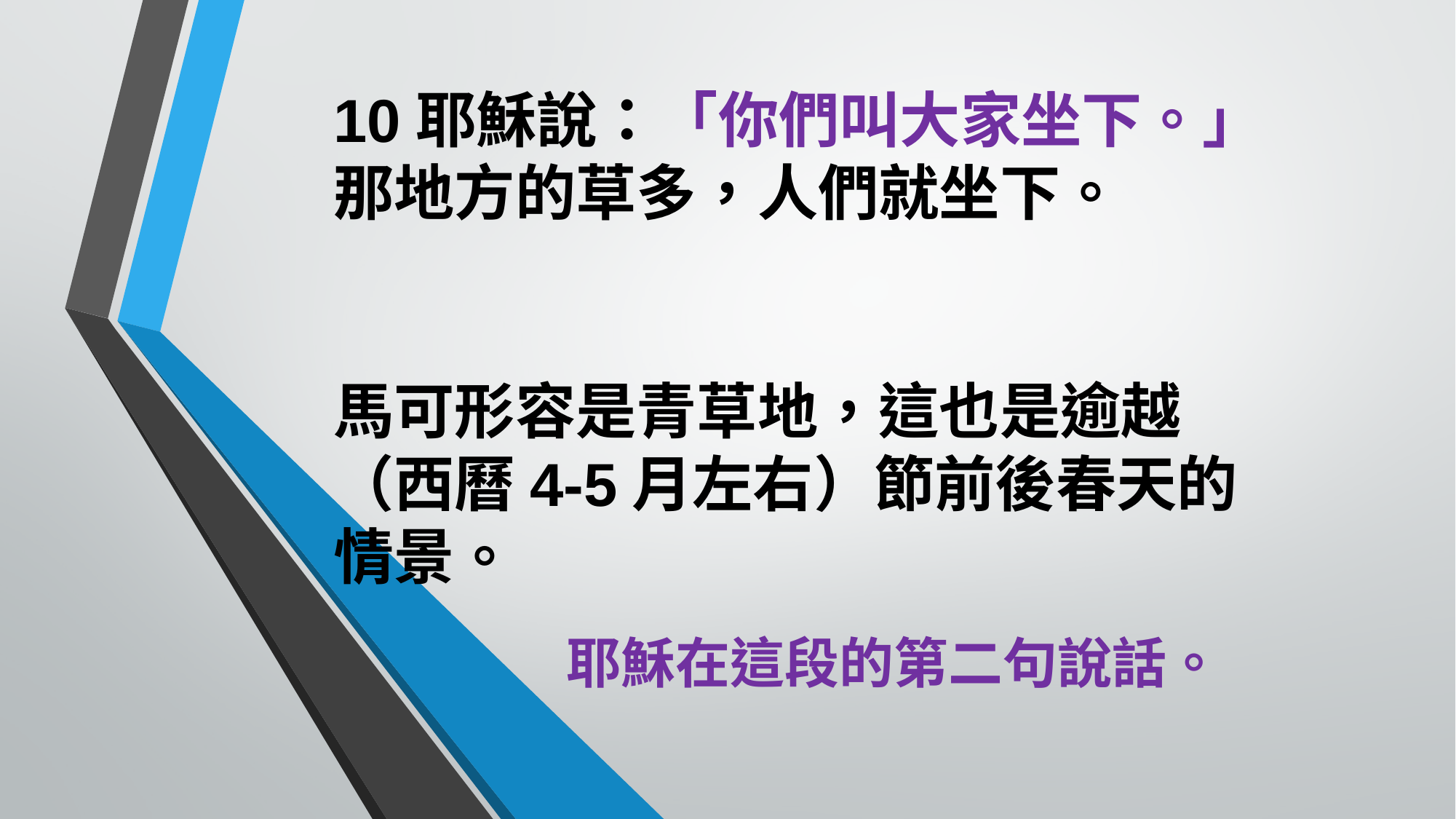

# 10耶穌說：「你們叫大家坐下。」那地方的草多，人們就坐下。 馬可形容是青草地，這也是逾越（西曆4-5月左右）節前後春天的情景。
耶穌在這段的第二句說話。